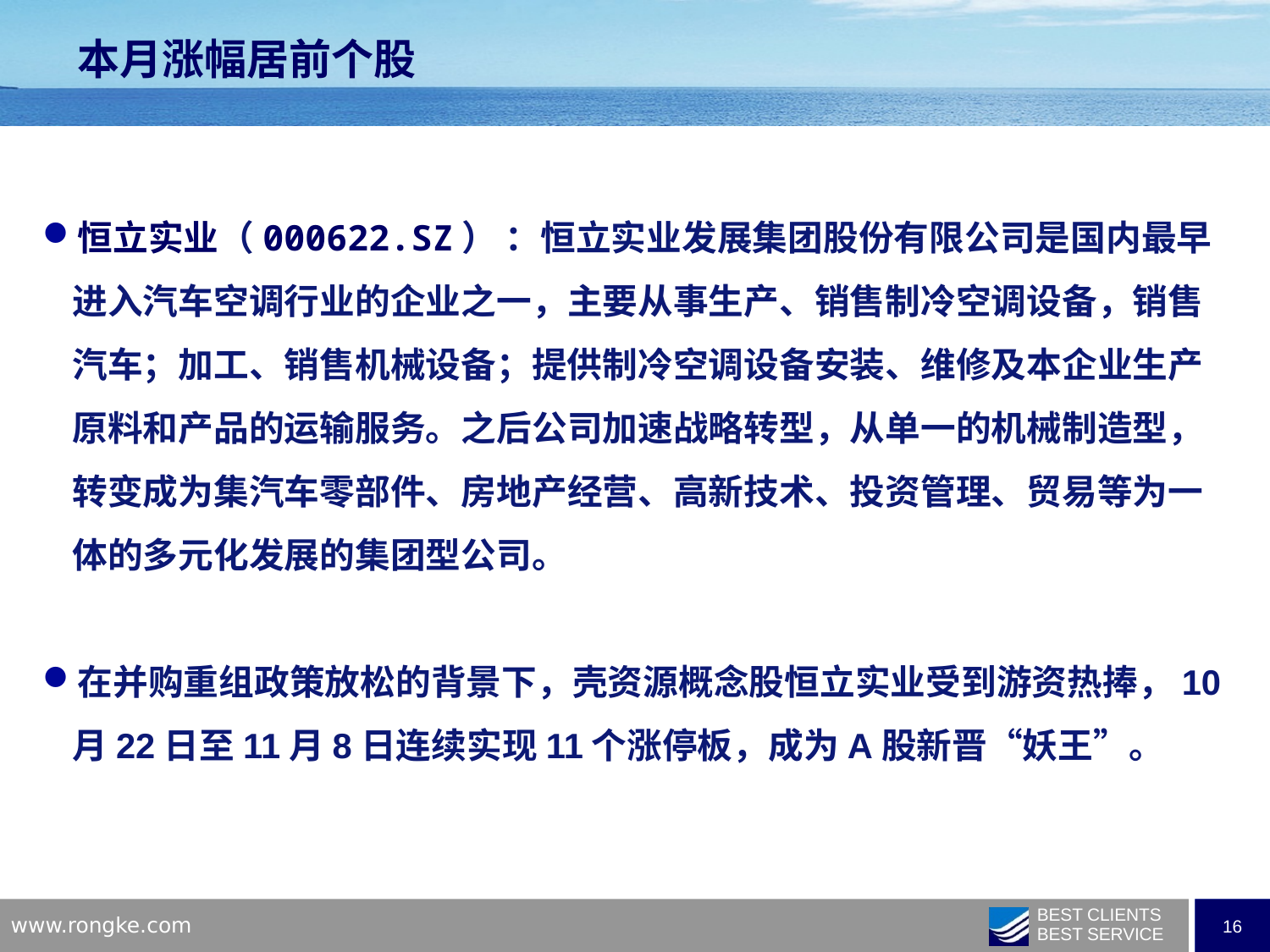

本月涨幅居前个股

恒立实业（000622.SZ） ：恒立实业发展集团股份有限公司是国内最早进入汽车空调行业的企业之一，主要从事生产、销售制冷空调设备，销售汽车；加工、销售机械设备；提供制冷空调设备安装、维修及本企业生产原料和产品的运输服务。之后公司加速战略转型，从单一的机械制造型，转变成为集汽车零部件、房地产经营、高新技术、投资管理、贸易等为一体的多元化发展的集团型公司。

在并购重组政策放松的背景下，壳资源概念股恒立实业受到游资热捧，10月22日至11月8日连续实现11个涨停板，成为A股新晋“妖王”。